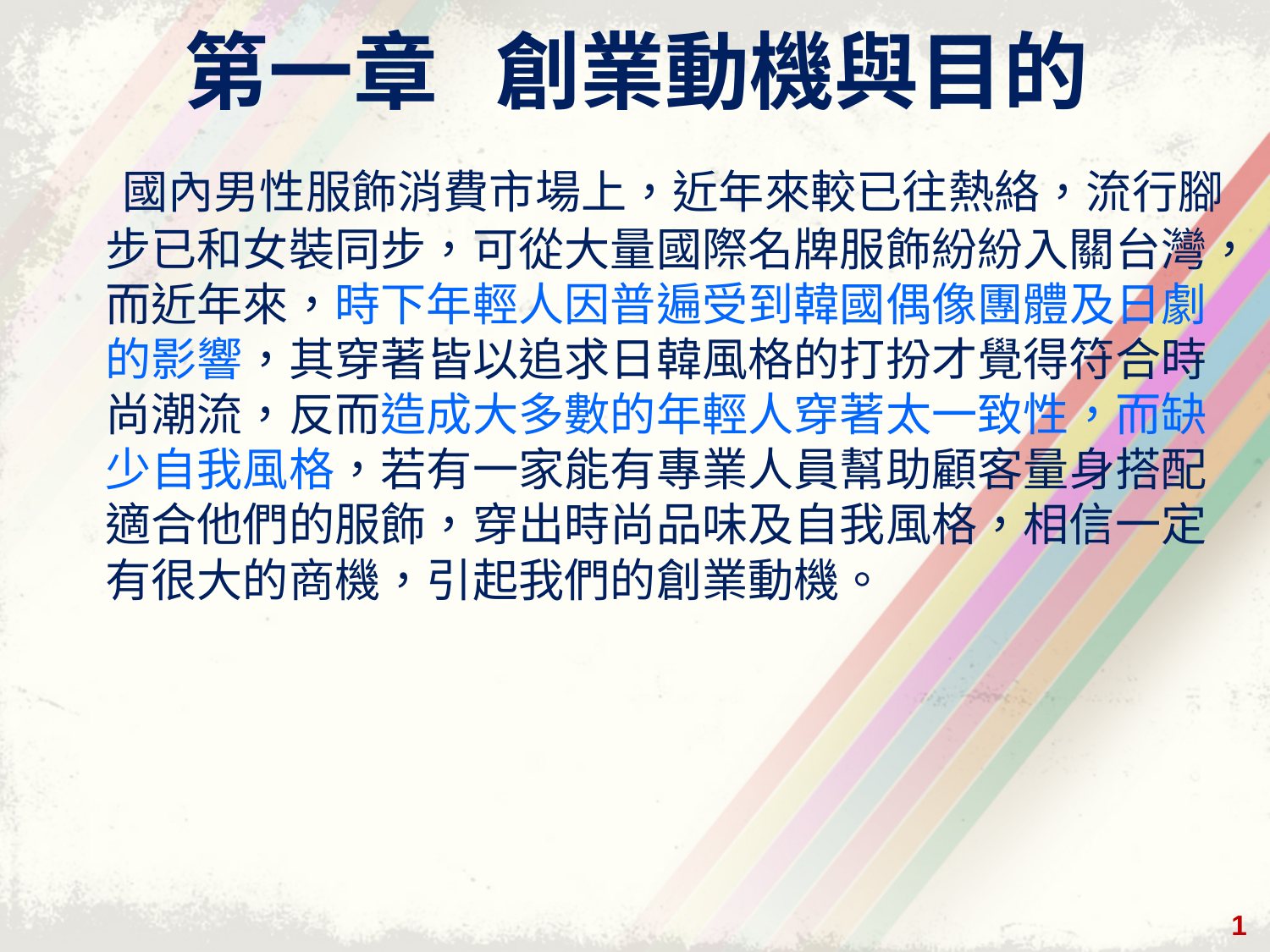

# 第一章   創業動機與目的
    國內男性服飾消費市場上，近年來較已往熱絡，流行腳步已和女裝同步，可從大量國際名牌服飾紛紛入關台灣，而近年來，時下年輕人因普遍受到韓國偶像團體及日劇的影響，其穿著皆以追求日韓風格的打扮才覺得符合時尚潮流，反而造成大多數的年輕人穿著太一致性，而缺少自我風格，若有一家能有專業人員幫助顧客量身搭配適合他們的服飾，穿出時尚品味及自我風格，相信一定有很大的商機，引起我們的創業動機。
1